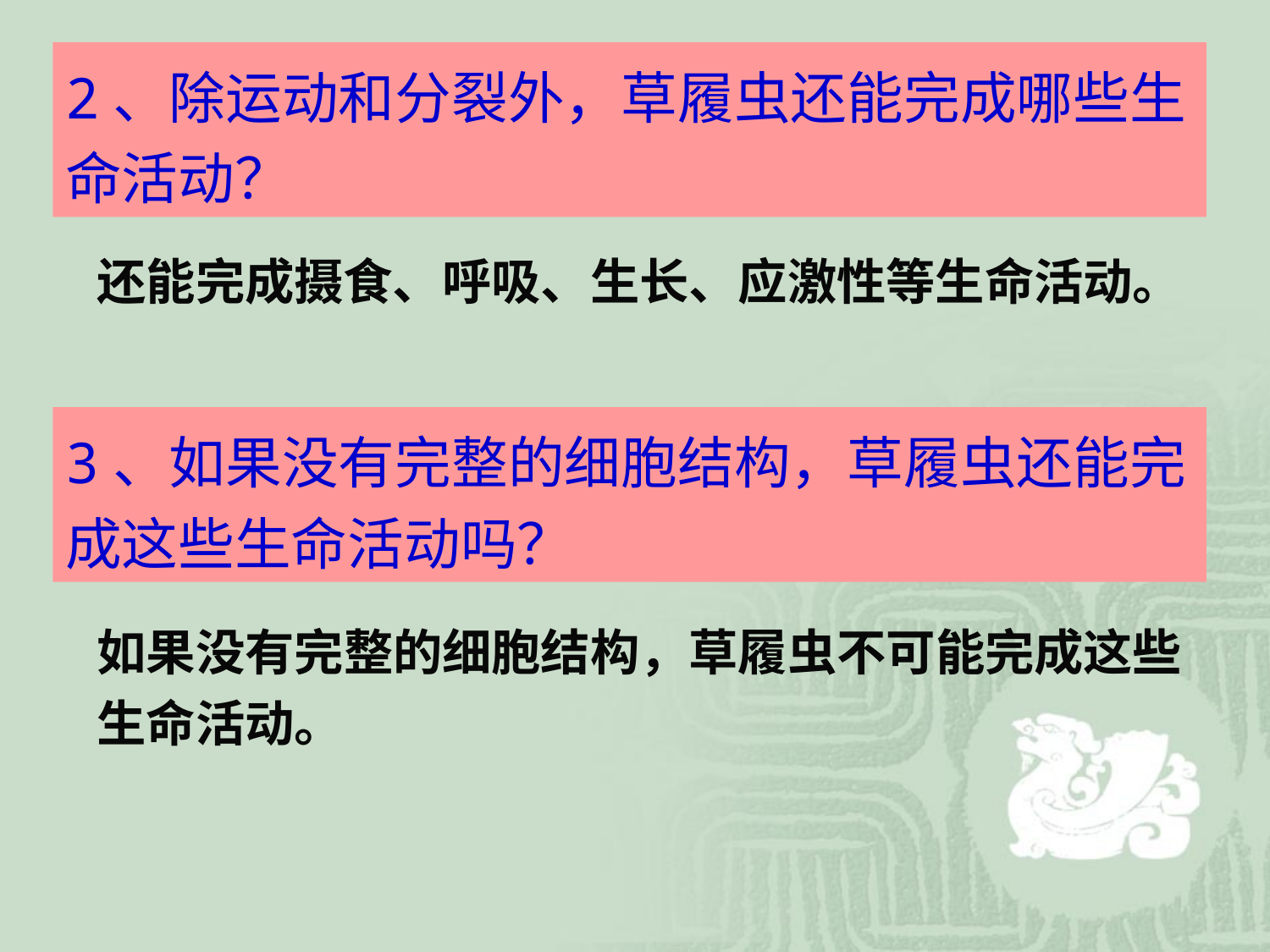

2、除运动和分裂外，草履虫还能完成哪些生命活动？
还能完成摄食、呼吸、生长、应激性等生命活动。

3、如果没有完整的细胞结构，草履虫还能完成这些生命活动吗？
如果没有完整的细胞结构，草履虫不可能完成这些生命活动。